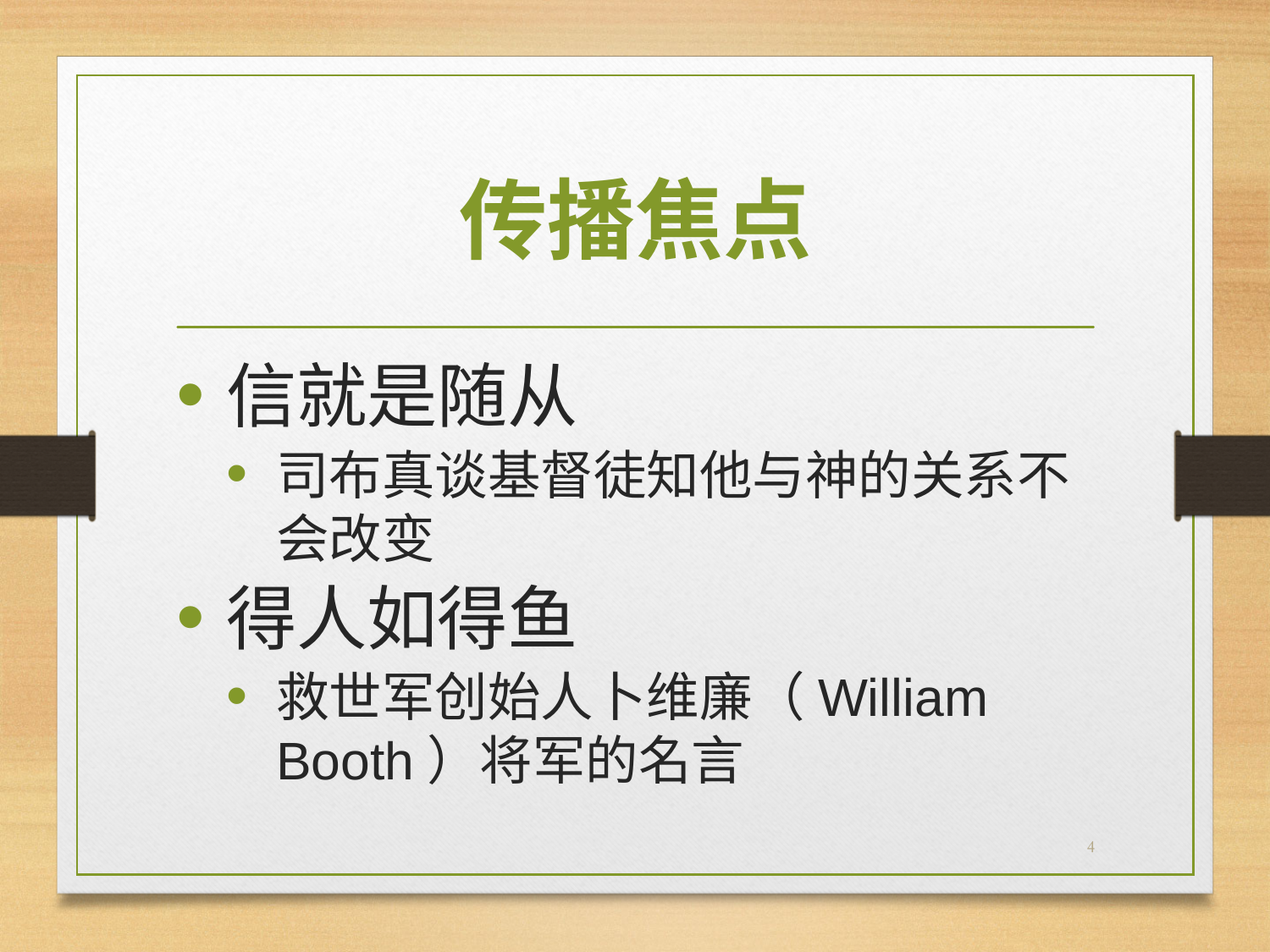

# 传播焦点
信就是随从
司布真谈基督徒知他与神的关系不会改变
得人如得鱼
救世军创始人卜维廉（William Booth）将军的名言
4